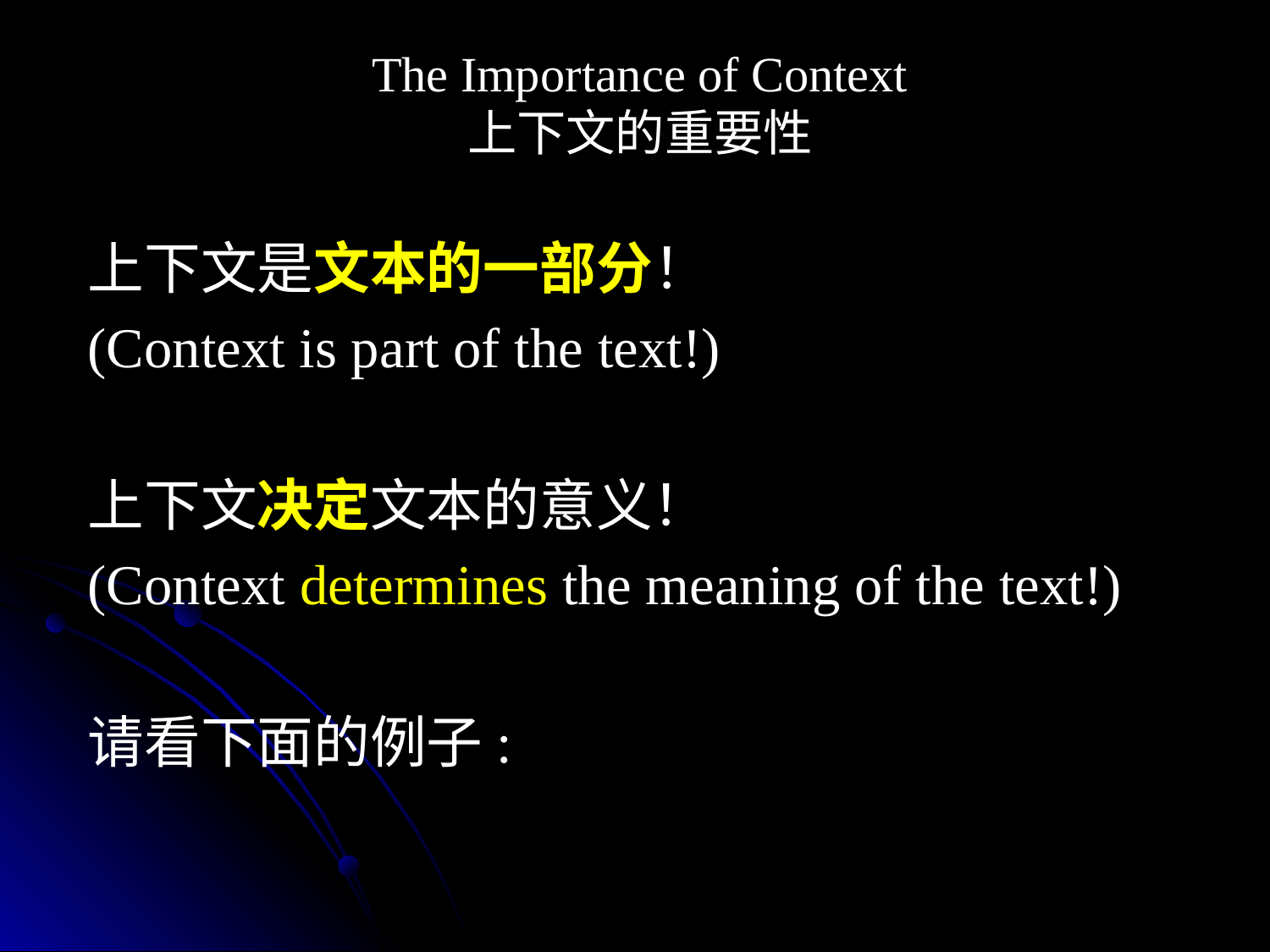

The Importance of Context
上下文的重要性
上下文是文本的一部分！
(Context is part of the text!)

上下文决定文本的意义！
(Context determines the meaning of the text!)

请看下面的例子: